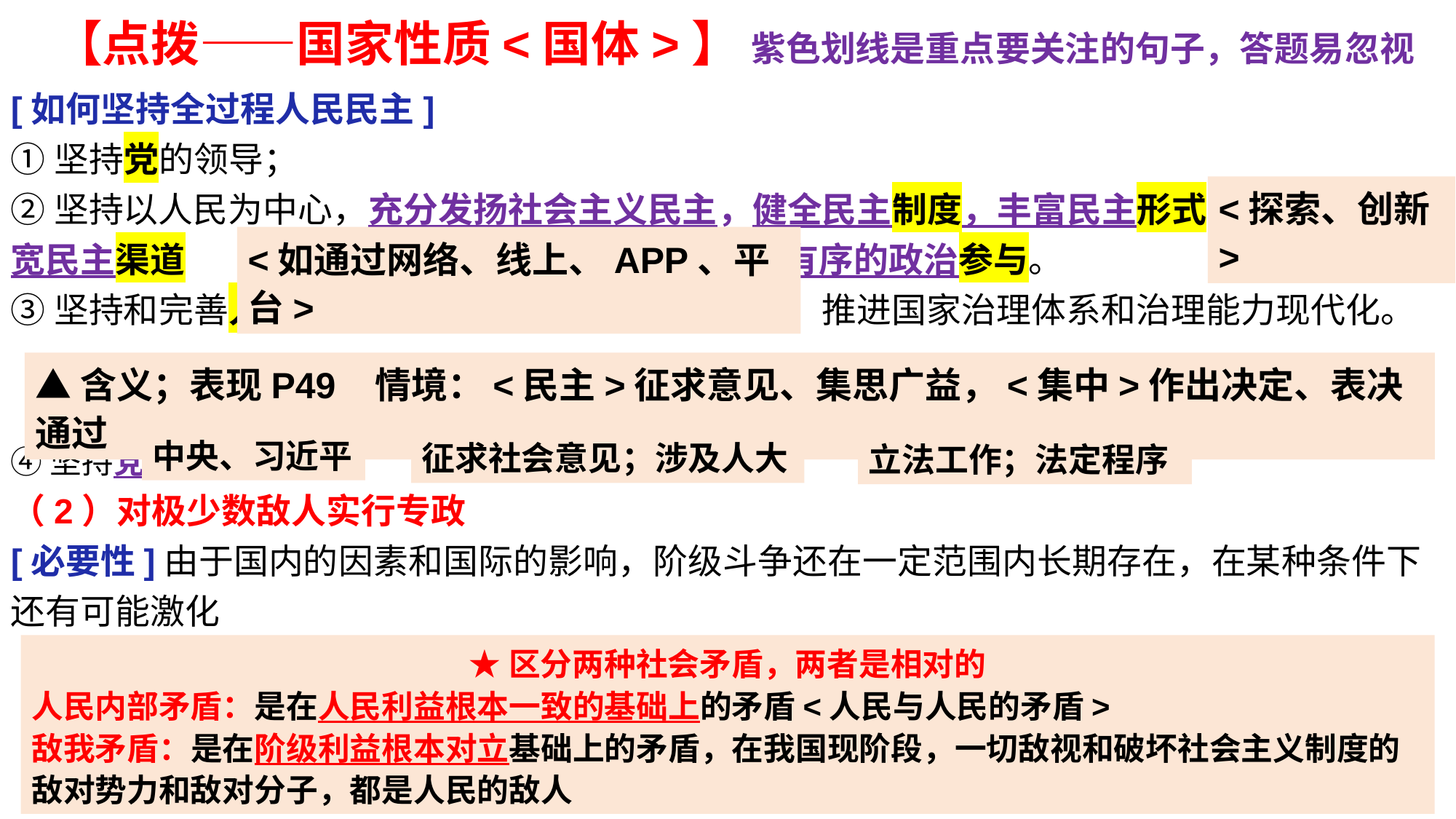

【点拨——国家性质<国体>】 紫色划线是重点要关注的句子，答题易忽视

[如何坚持全过程人民民主]
①坚持党的领导；
②坚持以人民为中心，充分发扬社会主义民主，健全民主制度，丰富民主形式                    ，拓宽民主渠道                                                     ，扩大公民有序的政治参与。
③坚持和完善人民代表大会制度，坚持民主集中制，推进国家治理体系和治理能力现代化。

④坚持党                       人                                        法                                   三者有机统一
（2）对极少数敌人实行专政
[必要性]由于国内的因素和国际的影响，阶级斗争还在一定范围内长期存在，在某种条件下还有可能激化
<探索、创新>
<如通过网络、线上、APP、平台>
▲含义；表现P49   情境：<民主>征求意见、集思广益，<集中>作出决定、表决通过
中央、习近平
征求社会意见；涉及人大
立法工作；法定程序
★区分两种社会矛盾，两者是相对的
人民内部矛盾：是在人民利益根本一致的基础上的矛盾<人民与人民的矛盾>
敌我矛盾：是在阶级利益根本对立基础上的矛盾，在我国现阶段，一切敌视和破坏社会主义制度的敌对势力和敌对分子，都是人民的敌人